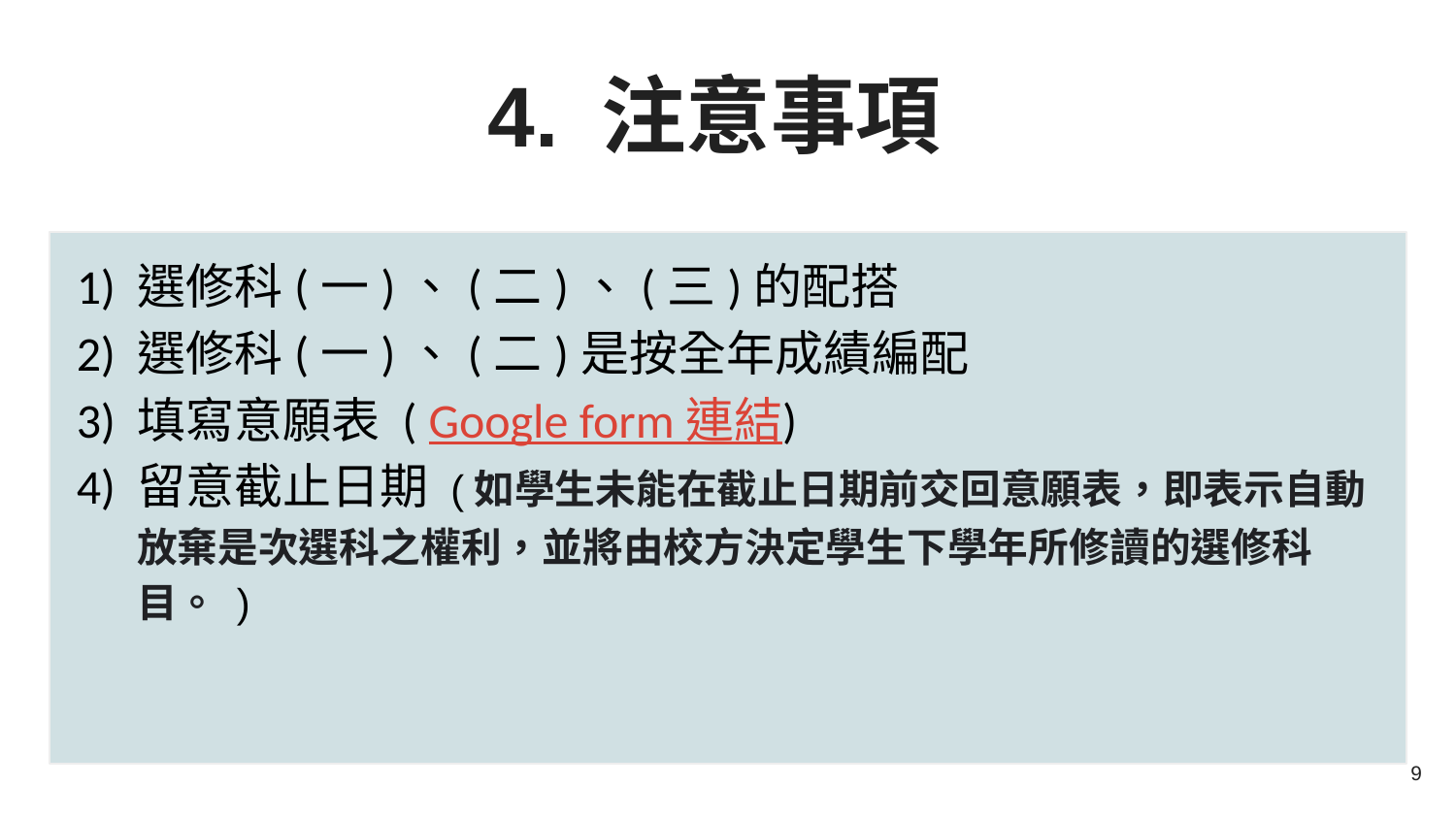

# 4. 注意事項
選修科(一)、(二)、(三)的配搭
選修科(一)、(二)是按全年成績編配
填寫意願表 (Google form 連結)
留意截止日期 (如學生未能在截止日期前交回意願表，即表示自動放棄是次選科之權利，並將由校方決定學生下學年所修讀的選修科目。 )
9